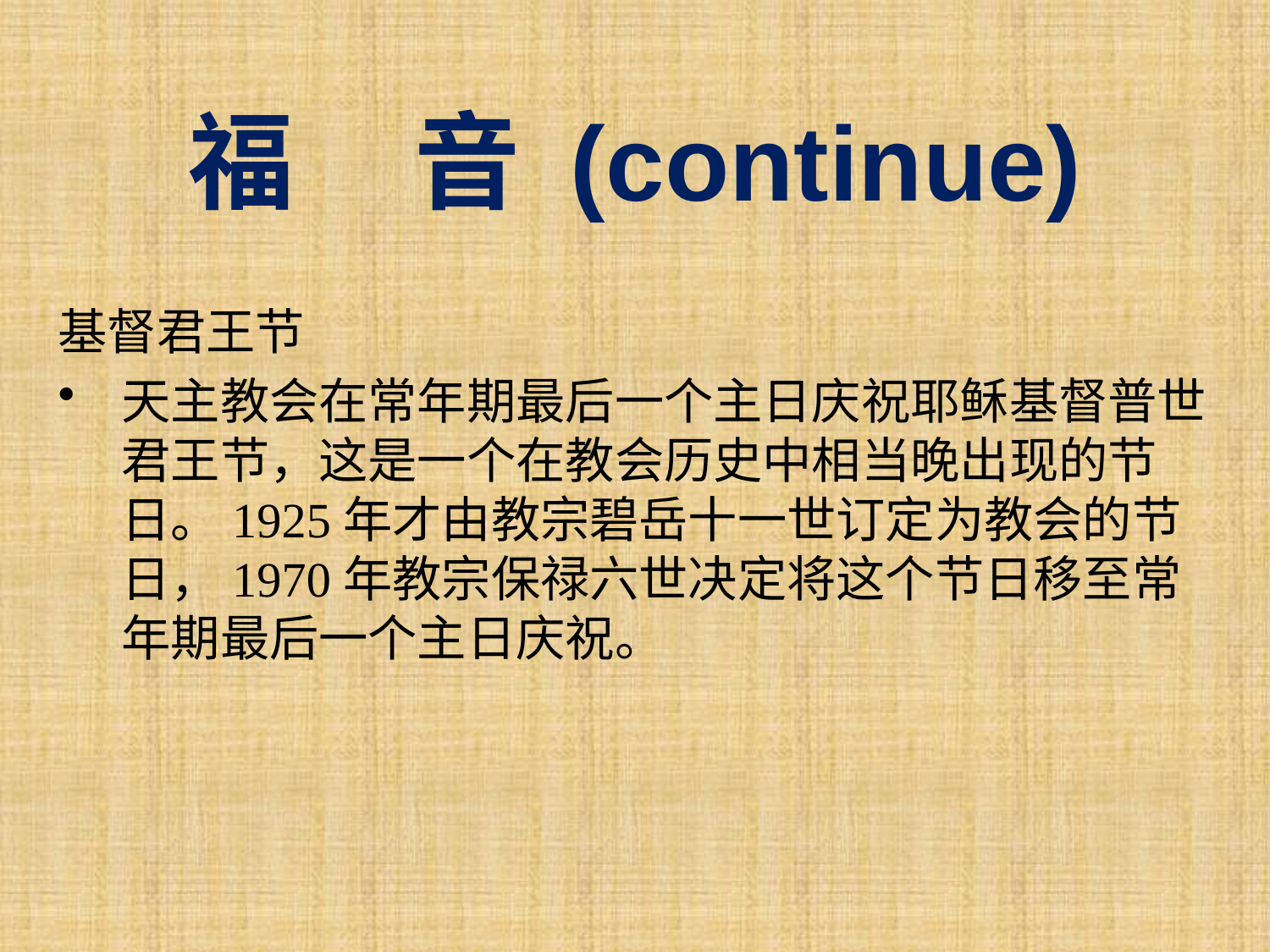

福     音 (continue)

基督君王节
天主教会在常年期最后一个主日庆祝耶稣基督普世君王节，这是一个在教会历史中相当晚出现的节日。1925年才由教宗碧岳十一世订定为教会的节日，1970年教宗保禄六世决定将这个节日移至常年期最后一个主日庆祝。